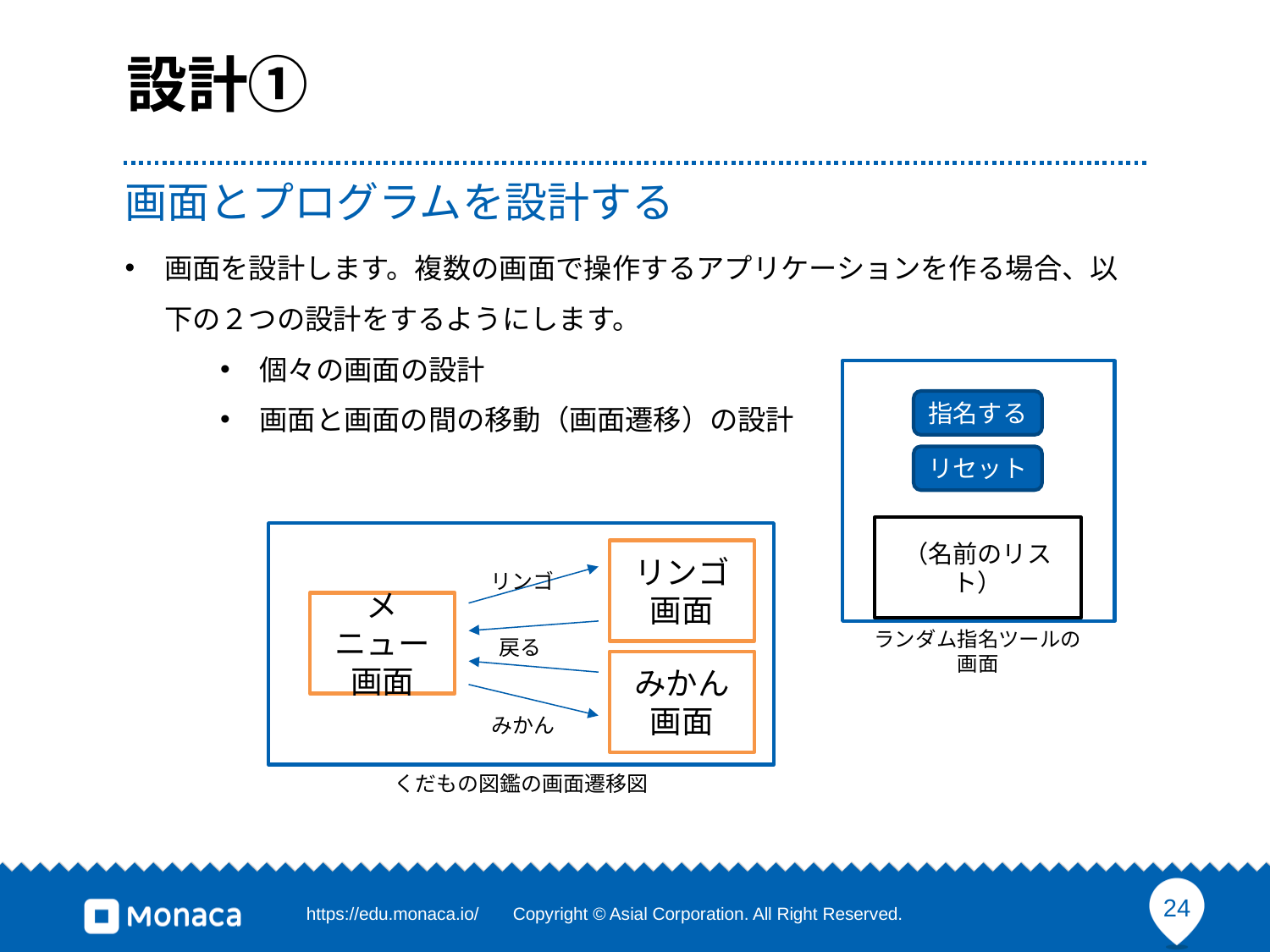

# 設計①
画面とプログラムを設計する
画面を設計します。複数の画面で操作するアプリケーションを作る場合、以下の２つの設計をするようにします。
個々の画面の設計
画面と画面の間の移動（画面遷移）の設計

指名する
リセット
（名前のリスト）

リンゴ
画面
リンゴ
メニュー画面
ランダム指名ツールの
画面
戻る
みかん
画面
みかん
くだもの図鑑の画面遷移図